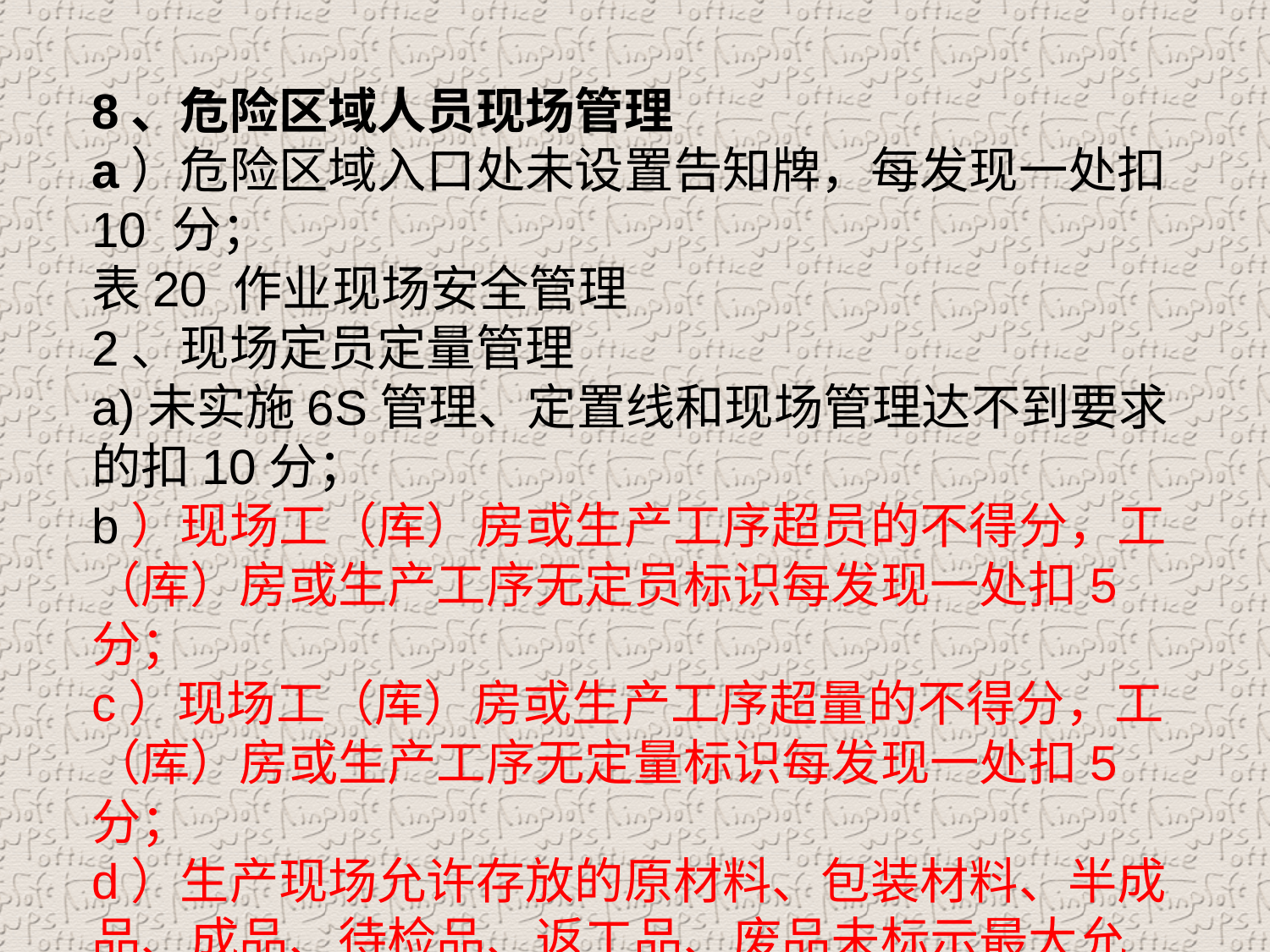

8、危险区域人员现场管理a）危险区域入口处未设置告知牌，每发现一处扣 10 分；表20 作业现场安全管理2、现场定员定量管理a)未实施6S管理、定置线和现场管理达不到要求的扣10分；b）现场工（库）房或生产工序超员的不得分，工（库）房或生产工序无定员标识每发现一处扣5分；c）现场工（库）房或生产工序超量的不得分，工（库）房或生产工序无定量标识每发现一处扣5分；d）生产现场允许存放的原材料、包装材料、半成品、成品、待检品、返工品、废品未标示最大允许存量每发现一处扣5分。